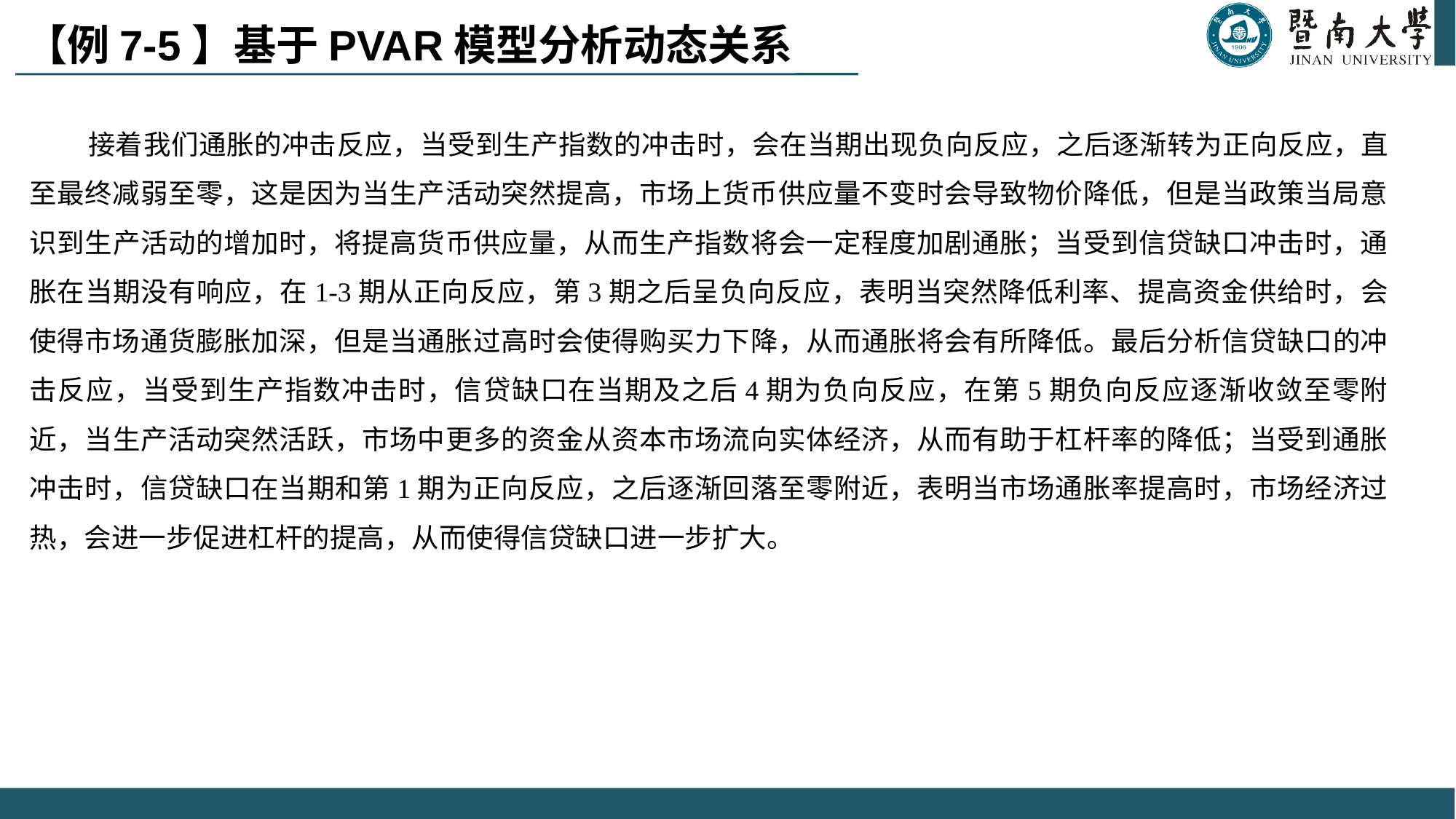

【例7-5】基于PVAR模型分析动态关系

   接着我们通胀的冲击反应，当受到生产指数的冲击时，会在当期出现负向反应，之后逐渐转为正向反应，直至最终减弱至零，这是因为当生产活动突然提高，市场上货币供应量不变时会导致物价降低，但是当政策当局意识到生产活动的增加时，将提高货币供应量，从而生产指数将会一定程度加剧通胀；当受到信贷缺口冲击时，通胀在当期没有响应，在1-3期从正向反应，第3期之后呈负向反应，表明当突然降低利率、提高资金供给时，会使得市场通货膨胀加深，但是当通胀过高时会使得购买力下降，从而通胀将会有所降低。最后分析信贷缺口的冲击反应，当受到生产指数冲击时，信贷缺口在当期及之后4期为负向反应，在第5期负向反应逐渐收敛至零附近，当生产活动突然活跃，市场中更多的资金从资本市场流向实体经济，从而有助于杠杆率的降低；当受到通胀冲击时，信贷缺口在当期和第1期为正向反应，之后逐渐回落至零附近，表明当市场通胀率提高时，市场经济过热，会进一步促进杠杆的提高，从而使得信贷缺口进一步扩大。